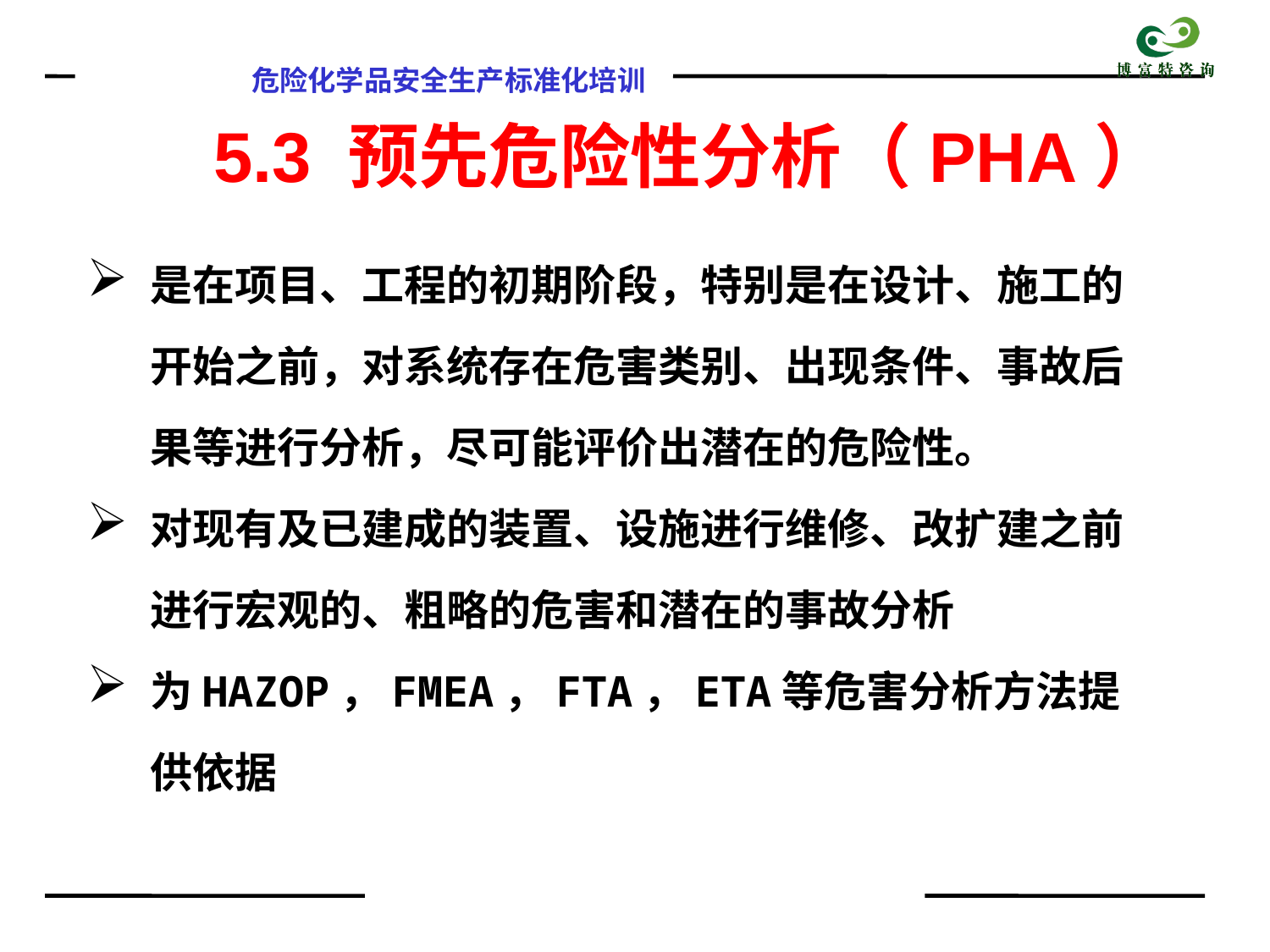

5.3 预先危险性分析（PHA）
是在项目、工程的初期阶段，特别是在设计、施工的开始之前，对系统存在危害类别、出现条件、事故后果等进行分析，尽可能评价出潜在的危险性。
对现有及已建成的装置、设施进行维修、改扩建之前进行宏观的、粗略的危害和潜在的事故分析
为HAZOP，FMEA，FTA，ETA等危害分析方法提供依据